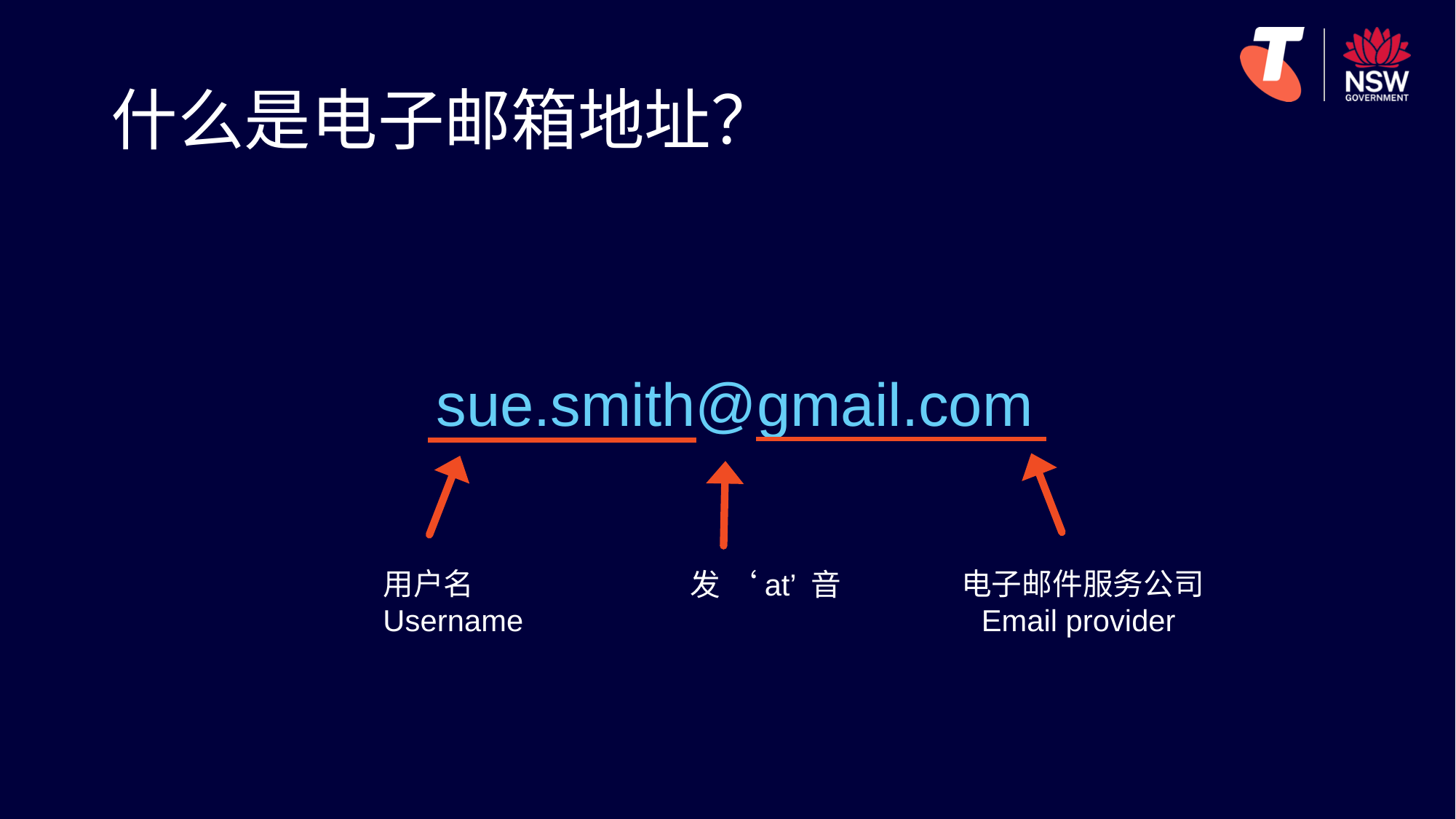

# 什么是电子邮箱地址？
sue.smith@gmail.com
用户名
Username
电子邮件服务公司
Email provider
发 ‘at’ 音